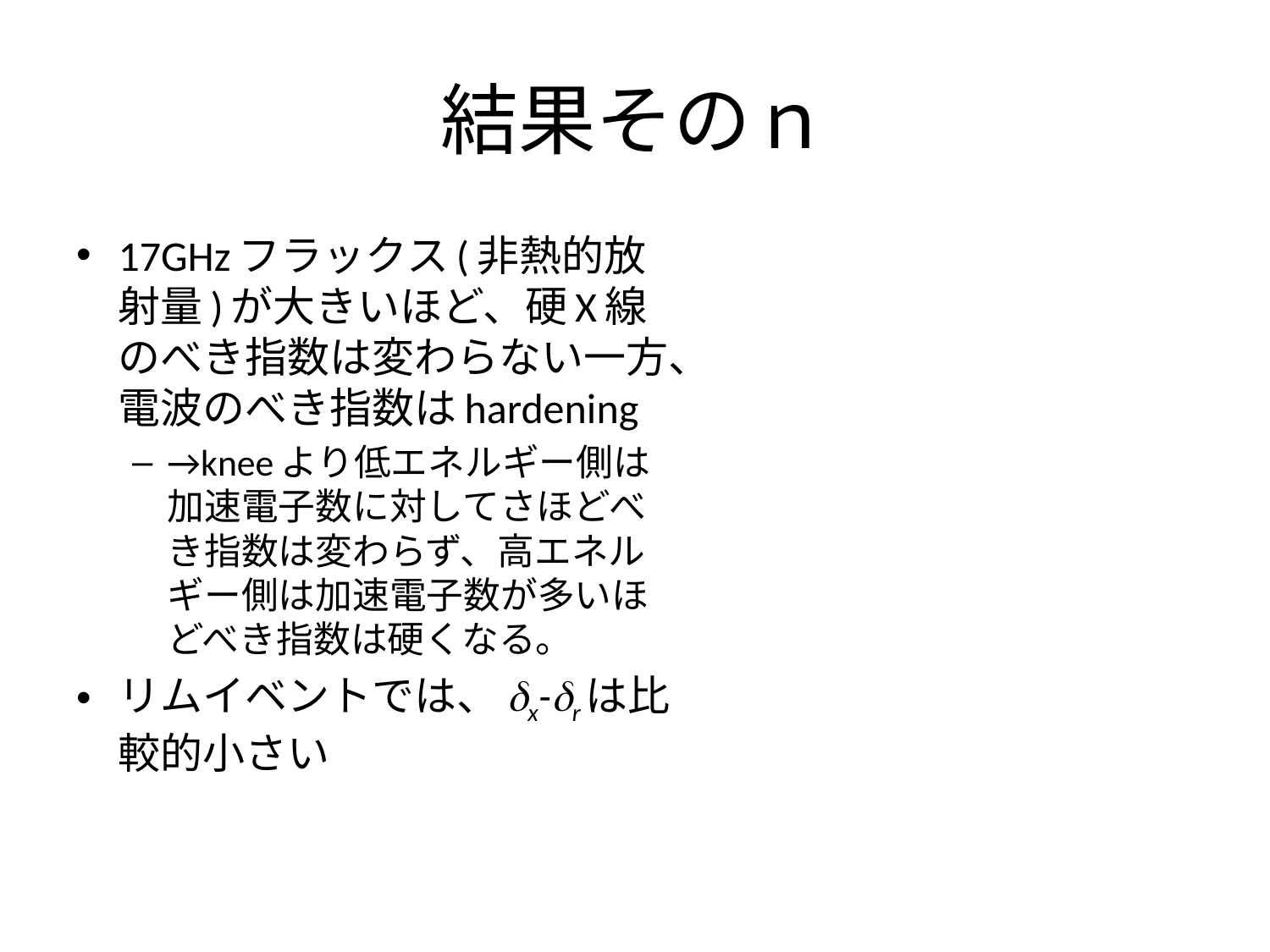

# 結果そのｎ
17GHzフラックス(非熱的放射量)が大きいほど、硬X線のべき指数は変わらない一方、電波のべき指数はhardening
→kneeより低エネルギー側は加速電子数に対してさほどべき指数は変わらず、高エネルギー側は加速電子数が多いほどべき指数は硬くなる。
リムイベントでは、δx-δrは比較的小さい